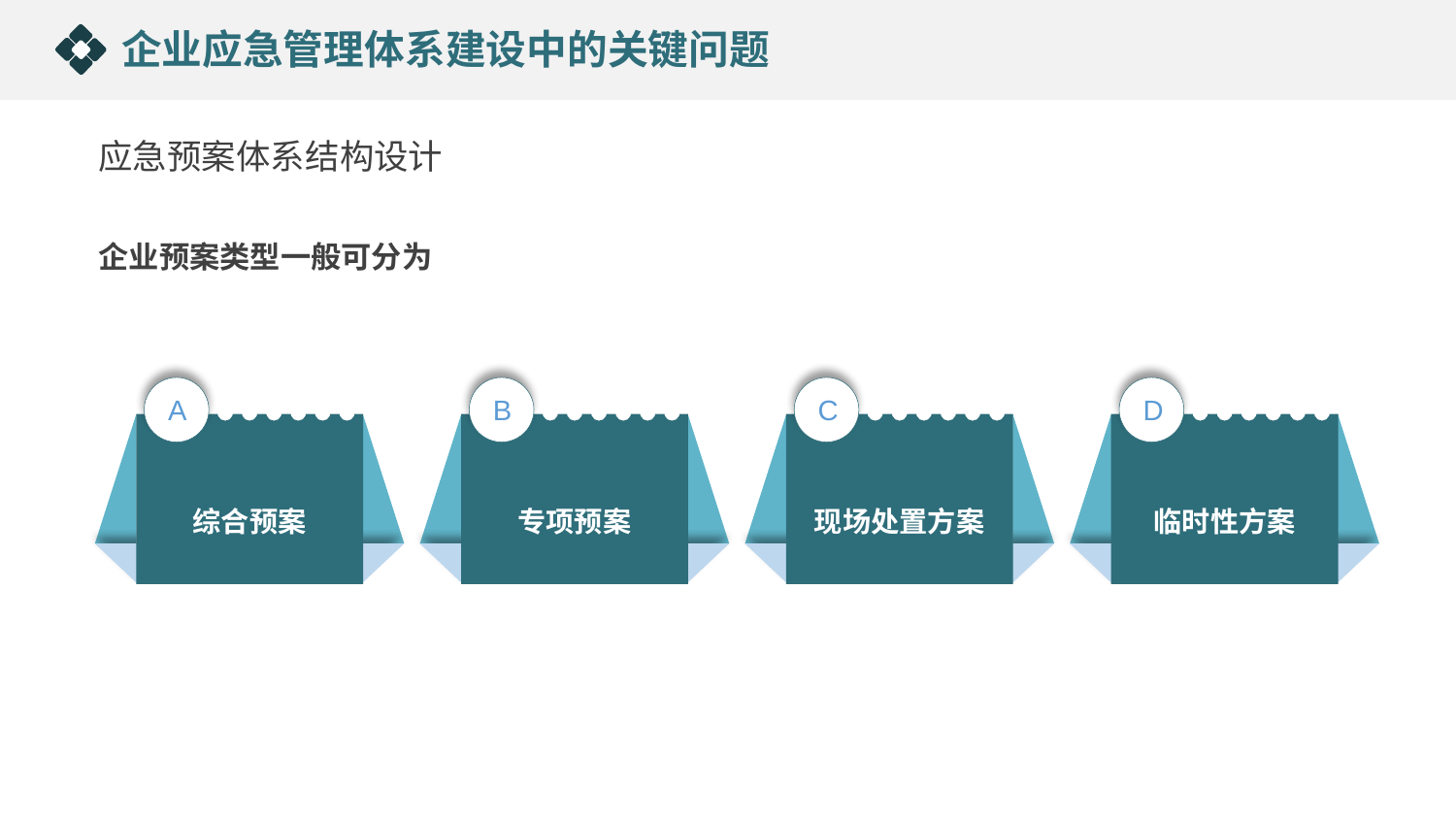

企业应急管理体系建设中的关键问题
应急预案体系结构设计
企业预案类型一般可分为
A

综合预案

B

专项预案

C

现场处置方案

D

临时性方案